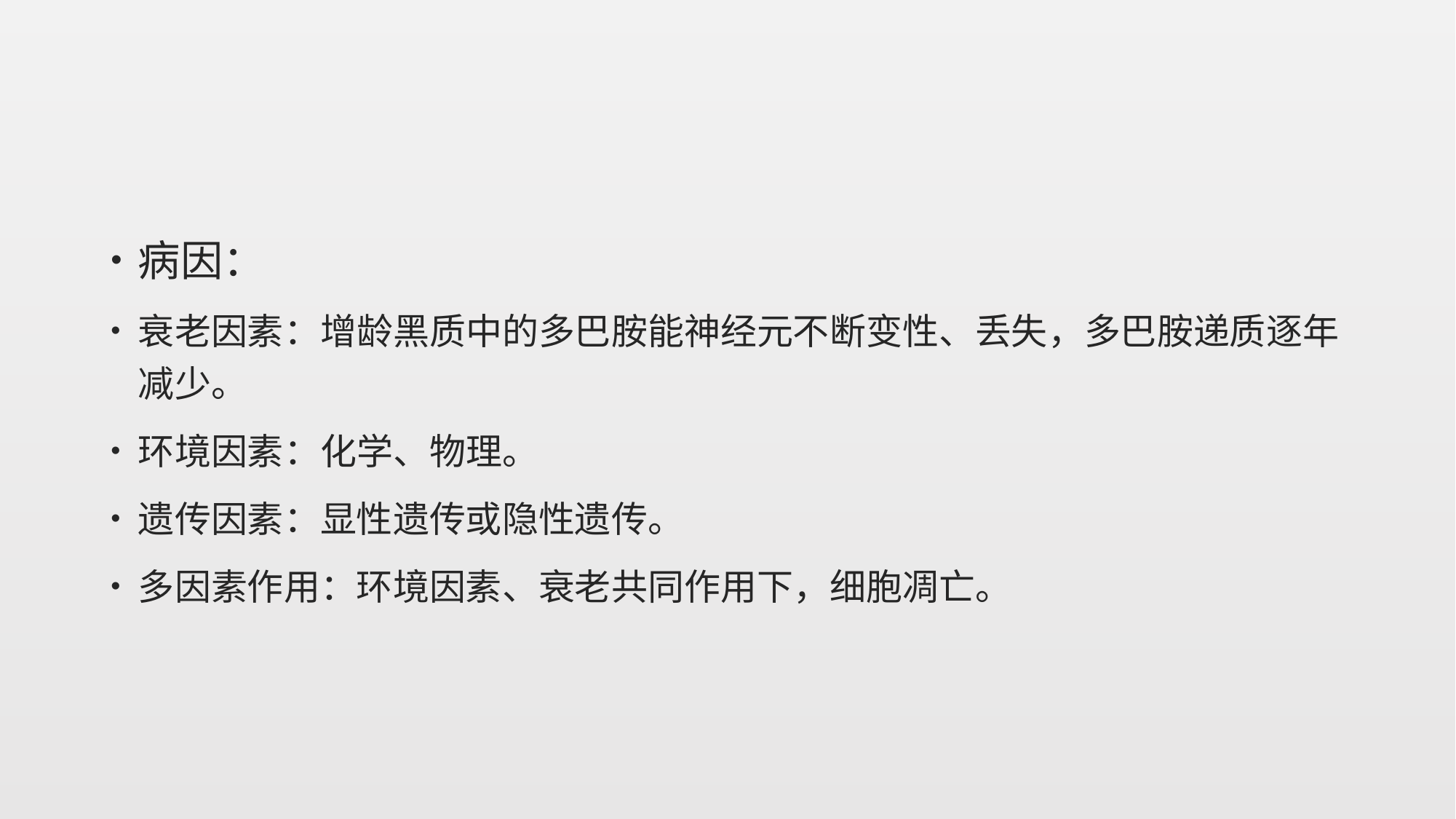

#
病因：
衰老因素：增龄黑质中的多巴胺能神经元不断变性、丢失，多巴胺递质逐年减少。
环境因素：化学、物理。
遗传因素：显性遗传或隐性遗传。
多因素作用：环境因素、衰老共同作用下，细胞凋亡。